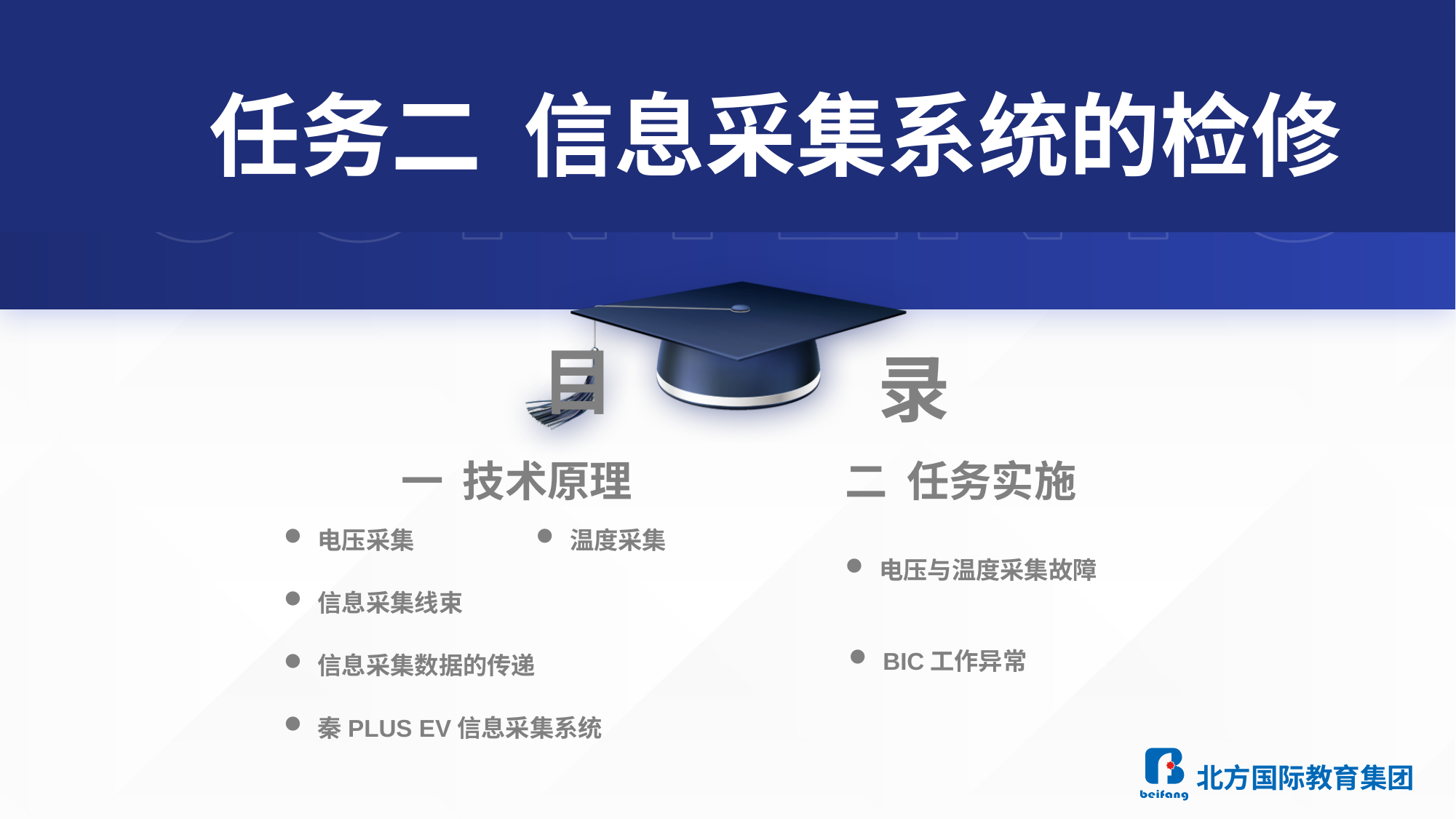

任务二  信息采集系统的检修
一  技术原理
二  任务实施
电压采集
温度采集
电压与温度采集故障
信息采集线束
BIC工作异常
信息采集数据的传递
秦PLUS EV信息采集系统